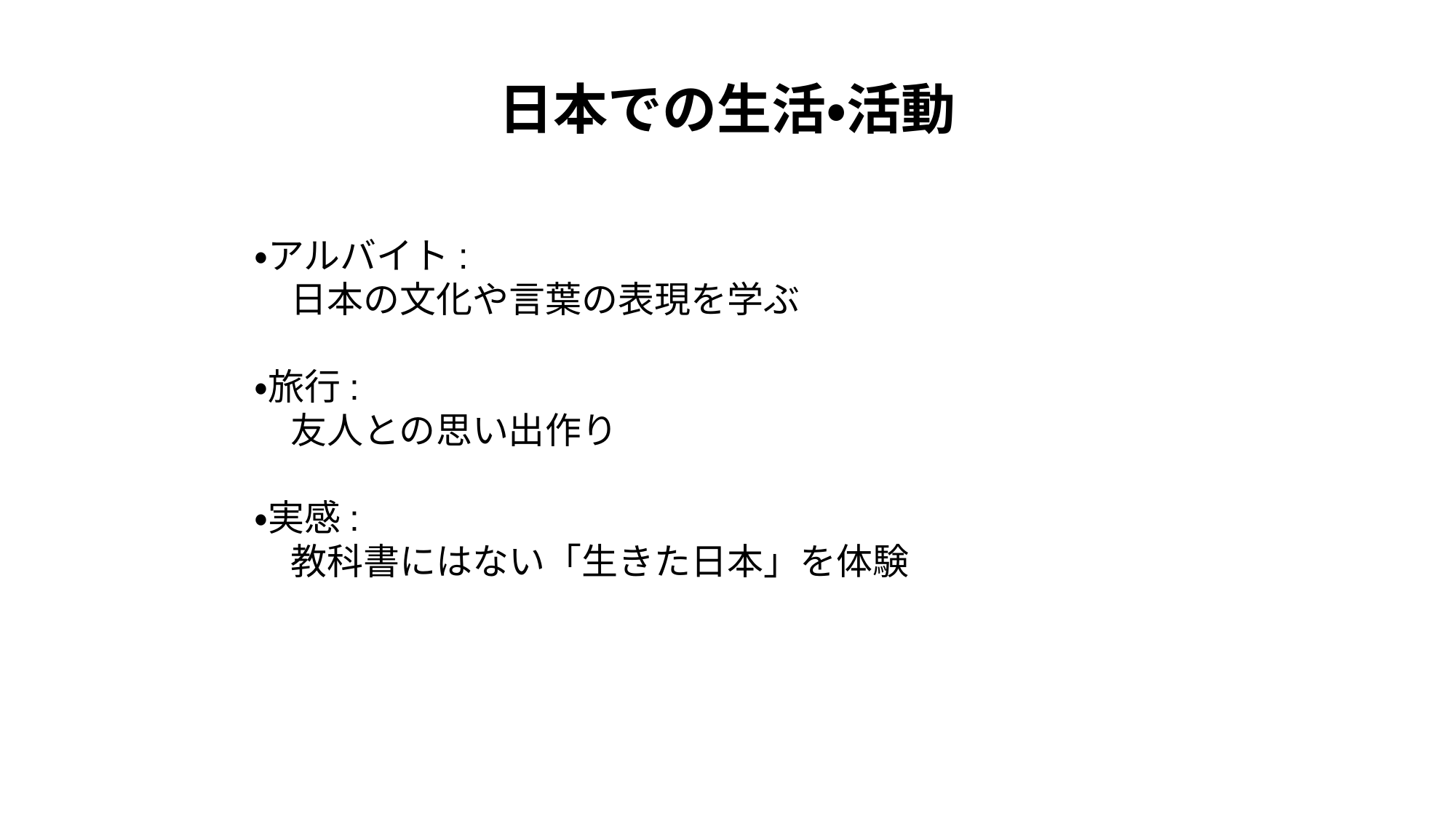

日本での生活・活動
・アルバイト:
　日本の文化や言葉の表現を学ぶ

・旅行:
　友人との思い出作り

・実感:
　教科書にはない「生きた日本」を体験